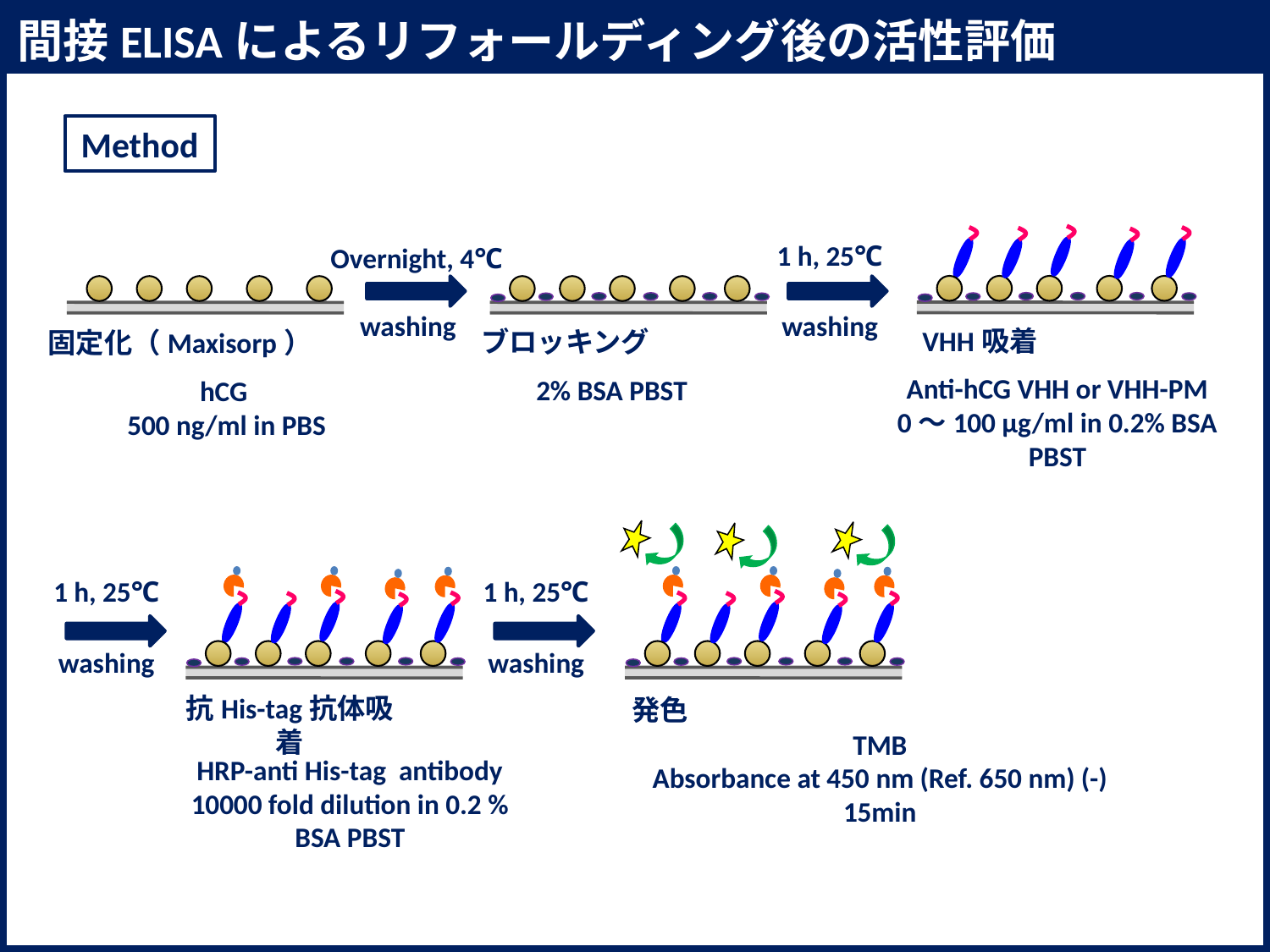

間接ELISAによるリフォールディング後の活性評価
Method

1 h, 25℃
Overnight, 4℃

washing
washing
VHH吸着
ブロッキング
固定化（Maxisorp）
Anti-hCG VHH or VHH-PM
0～100 µg/ml in 0.2% BSA PBST
2% BSA PBST
hCG
500 ng/ml in PBS

1 h, 25℃
1 h, 25℃

washing
washing

抗His-tag抗体吸着
発色
TMB
Absorbance at 450 nm (Ref. 650 nm) (-)
15min
HRP-anti His-tag  antibody
10000 fold dilution in 0.2 % BSA PBST